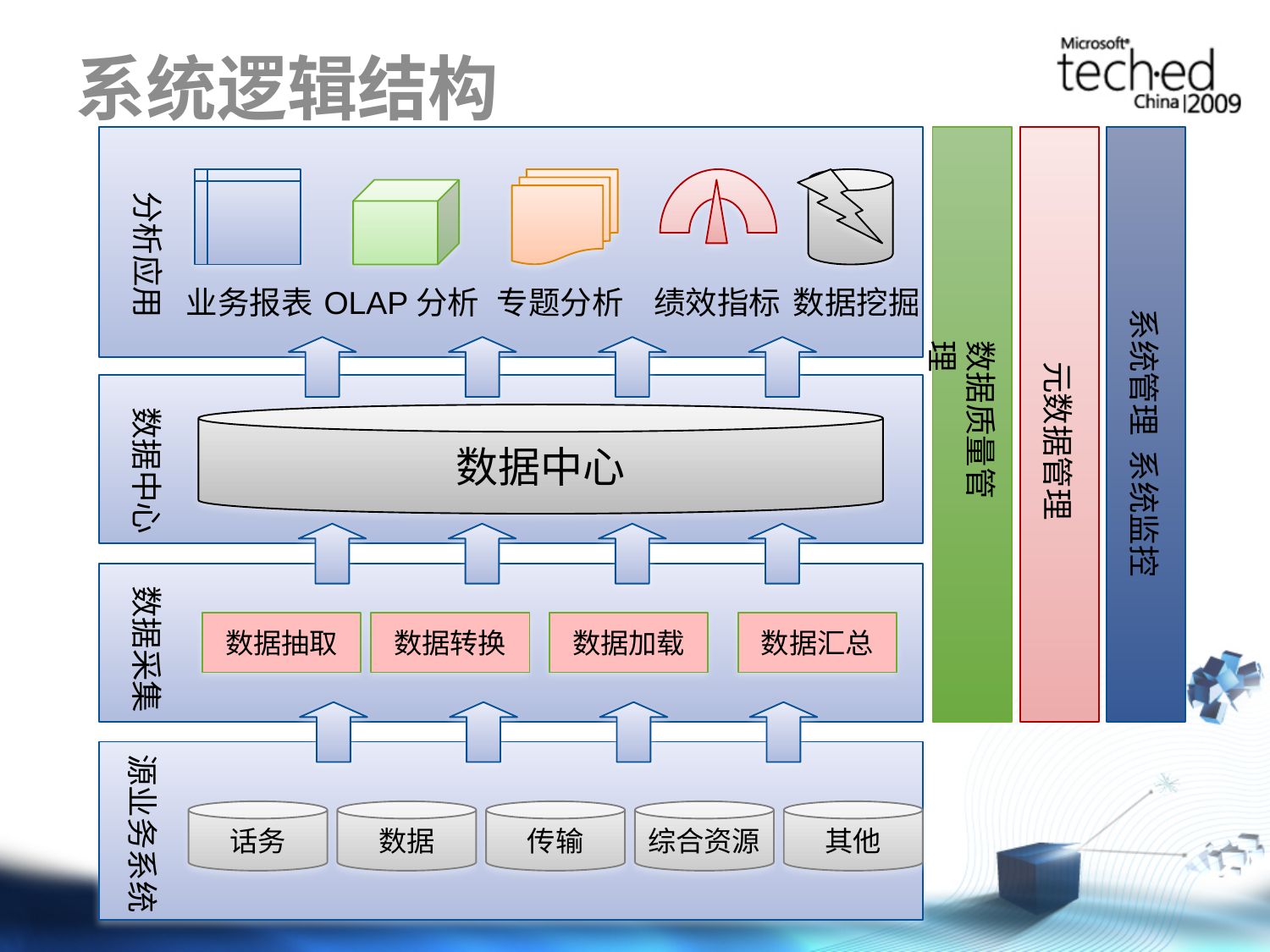

# 系统逻辑结构

分析应用

业务报表
OLAP分析
专题分析
绩效指标
数据挖掘
系统管理  系统监控
数据质量管理

元数据管理

数据中心
数据中心

数据采集
数据抽取
数据转换
数据加载
数据汇总

源业务系统
话务
数据
传输
综合资源
其他